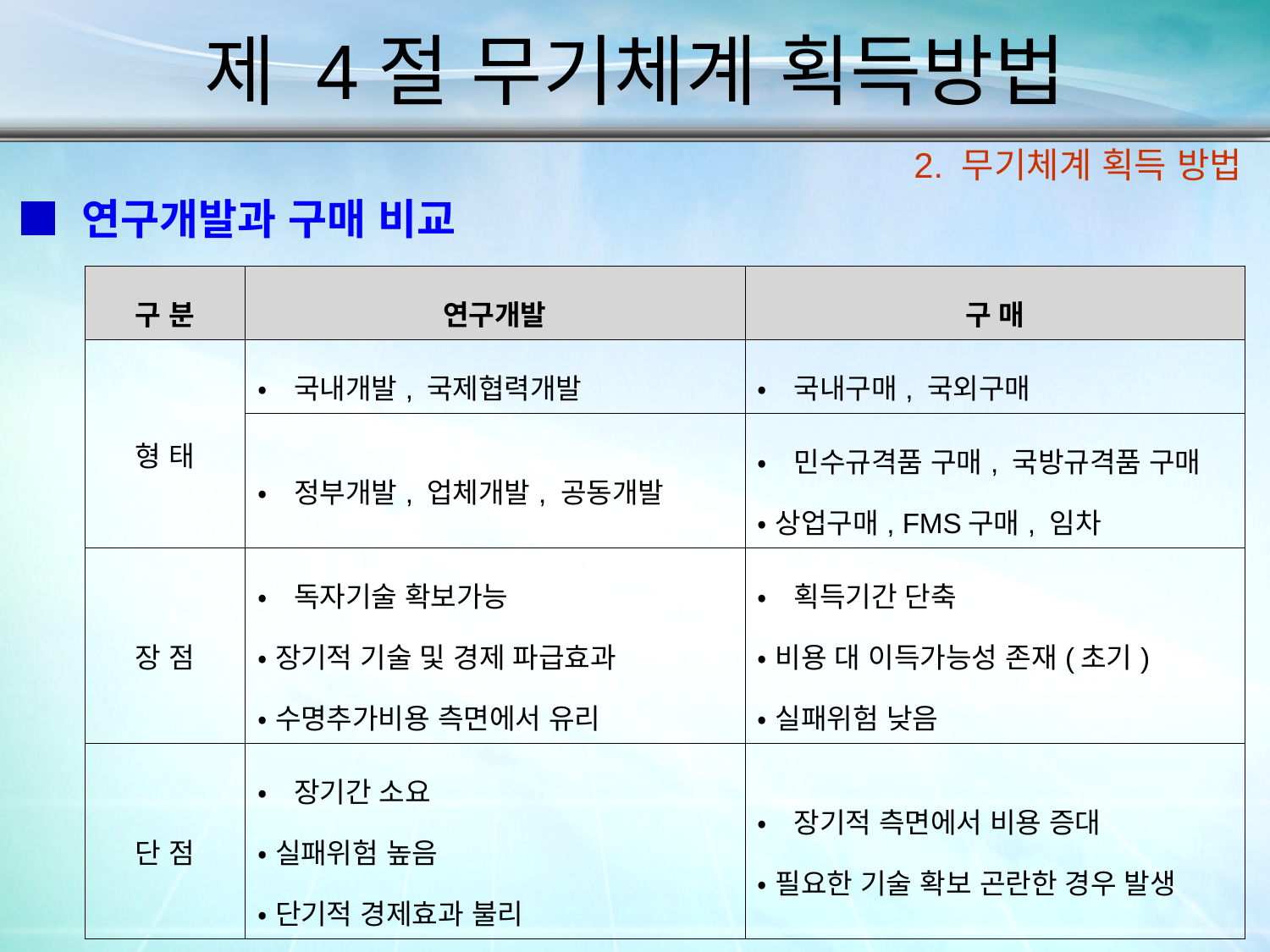

제 4절 무기체계 획득방법
2. 무기체계 획득 방법
■ 연구개발과 구매 비교
| 구 분 | 연구개발 | 구 매 |
| --- | --- | --- |
| 형 태 | •국내개발, 국제협력개발 | •국내구매, 국외구매 |
|  | •정부개발, 업체개발, 공동개발 | •민수규격품 구매, 국방규격품 구매 •상업구매, FMS구매, 임차 |
| 장 점 | •독자기술 확보가능 •장기적 기술 및 경제 파급효과 •수명추가비용 측면에서 유리 | •획득기간 단축 •비용 대 이득가능성 존재(초기) •실패위험 낮음 |
| 단 점 | •장기간 소요 •실패위험 높음 •단기적 경제효과 불리 | •장기적 측면에서 비용 증대 •필요한 기술 확보 곤란한 경우 발생 |